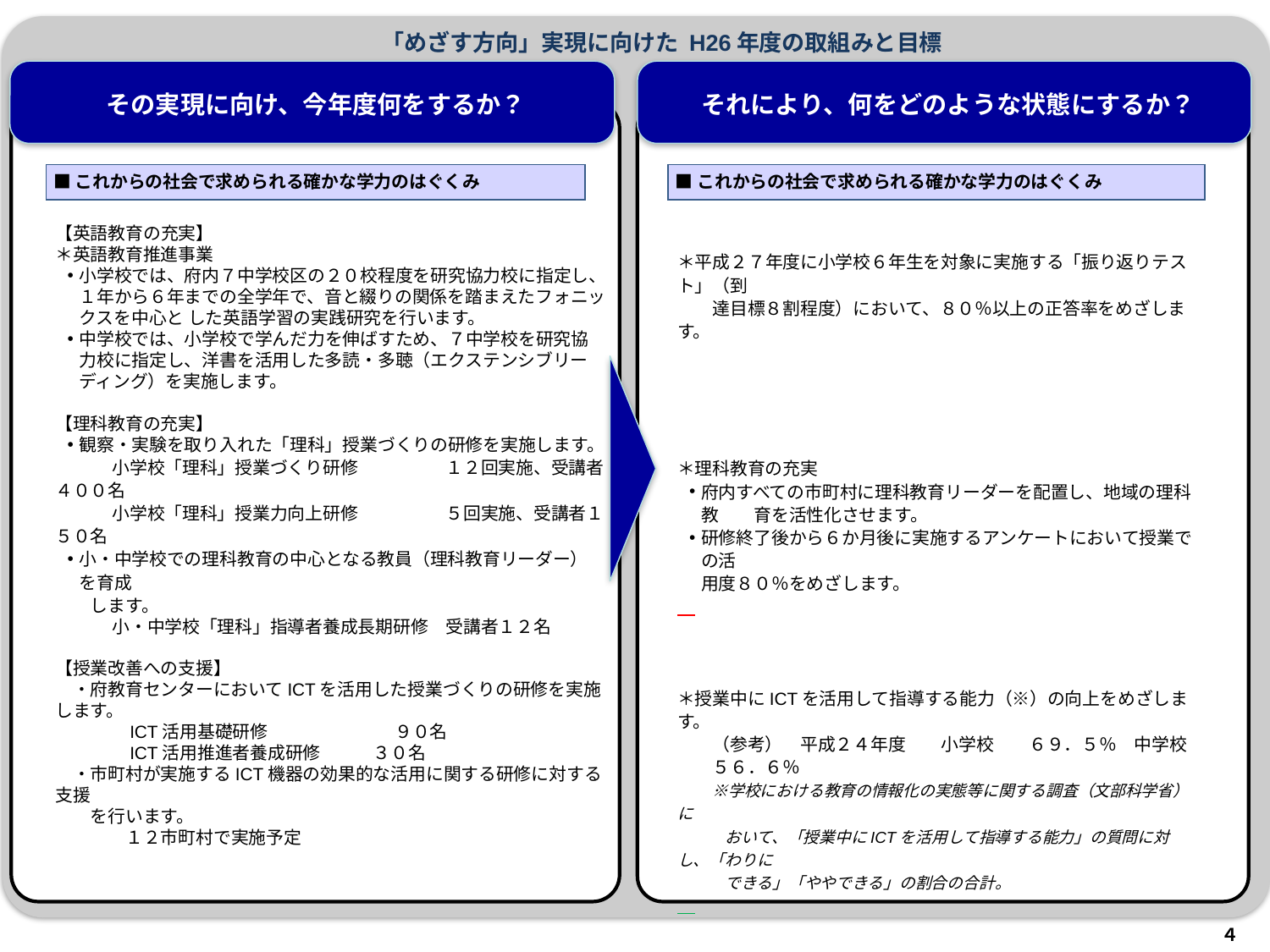

「めざす方向」実現に向けた H26年度の取組みと目標
その実現に向け、今年度何をするか？
それにより、何をどのような状態にするか？

■これからの社会で求められる確かな学力のはぐくみ
■これからの社会で求められる確かな学力のはぐくみ
【英語教育の充実】
＊英語教育推進事業
小学校では、府内７中学校区の２０校程度を研究協力校に指定し、１年から６年までの全学年で、音と綴りの関係を踏まえたフォニックスを中心と した英語学習の実践研究を行います。
中学校では、小学校で学んだ力を伸ばすため、７中学校を研究協力校に指定し、洋書を活用した多読・多聴（エクステンシブリーディング）を実施します。

【理科教育の充実】
観察・実験を取り入れた「理科」授業づくりの研修を実施します。
　　　 小学校「理科」授業づくり研修　　　　　１２回実施、受講者４００名
　　　 小学校「理科」授業力向上研修　　　　　５回実施、受講者１５０名
小・中学校での理科教育の中心となる教員（理科教育リーダー）を育成
　　します。
　　　 小・中学校「理科」指導者養成長期研修　受講者１２名

【授業改善への支援】
　・府教育センターにおいてICTを活用した授業づくりの研修を実施します。
　　　　ICT活用基礎研修　　　　　　　 ９０名
　　　　ICT活用推進者養成研修　　　３０名
　・市町村が実施するICT機器の効果的な活用に関する研修に対する支援
　　を行います。
　　　　１２市町村で実施予定

＊平成２７年度に小学校６年生を対象に実施する「振り返りテスト」（到
　　達目標８割程度）において、８０％以上の正答率をめざします。

＊理科教育の充実
府内すべての市町村に理科教育リーダーを配置し、地域の理科教　　育を活性化させます。
研修終了後から６か月後に実施するアンケートにおいて授業での活　
用度８０％をめざします。

＊授業中にICTを活用して指導する能力（※）の向上をめざします。
　　（参考）　平成２４年度　　小学校　　６９．５％　中学校　　５６．６％
　　※学校における教育の情報化の実態等に関する調査（文部科学省）に
　　　おいて、「授業中にICTを活用して指導する能力」の質問に対し、「わりに
　　　できる」「ややできる」の割合の合計。

４